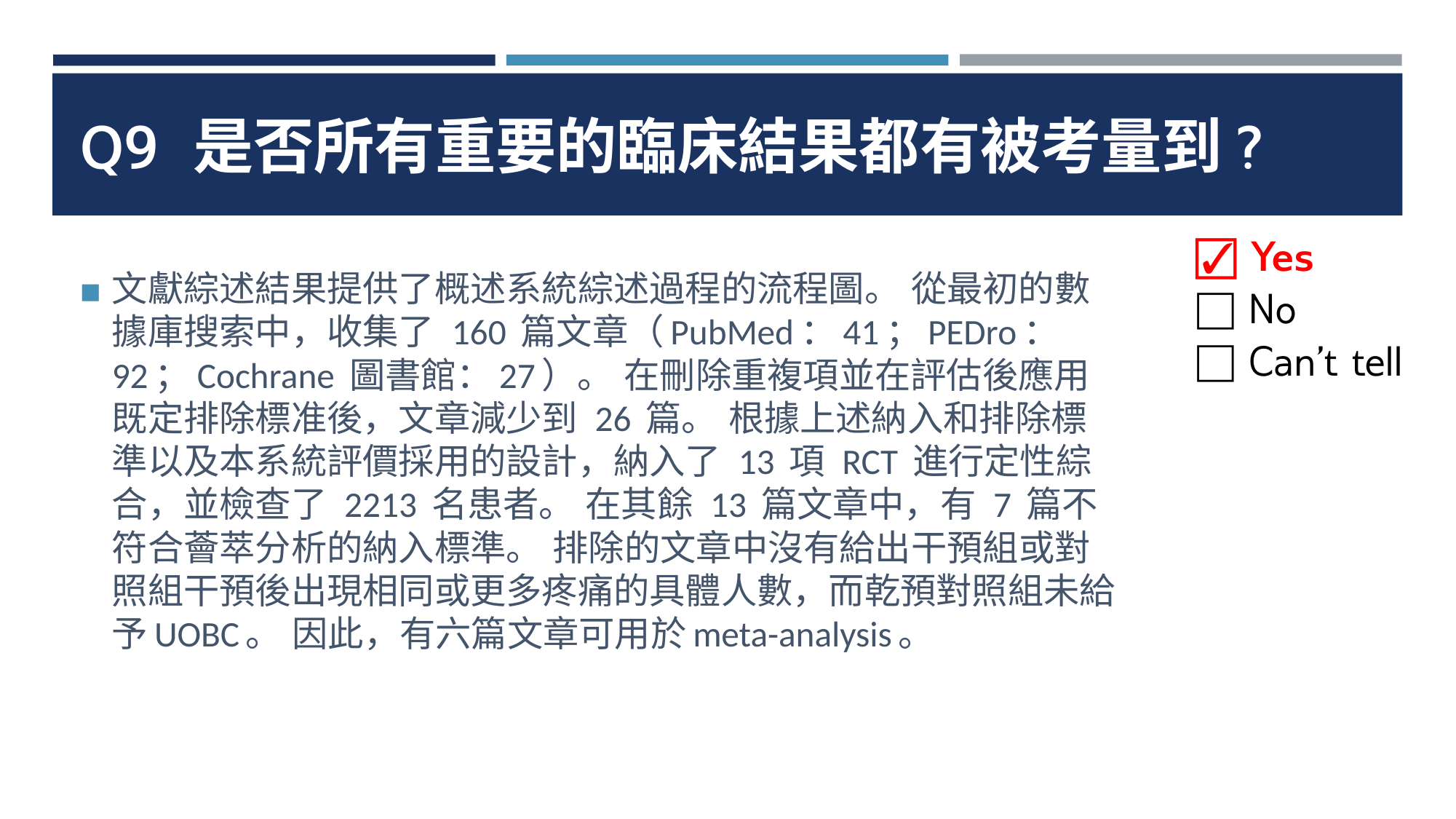

# Q9 是否所有重要的臨床結果都有被考量到?
☑ Yes
⬜ No
⬜ Can’t tell
文獻綜述結果提供了概述系統綜述過程的流程圖。 從最初的數據庫搜索中，收集了 160 篇文章（PubMed：41；PEDro：92；Cochrane 圖書館：27）。 在刪除重複項並在評估後應用既定排除標准後，文章減少到 26 篇。 根據上述納入和排除標準以及本系統評價採用的設計，納入了 13 項 RCT 進行定性綜合，並檢查了 2213 名患者。 在其餘 13 篇文章中，有 7 篇不符合薈萃分析的納入標準。 排除的文章中沒有給出干預組或對照組干預後出現相同或更多疼痛的具體人數，而乾預對照組未給予UOBC。 因此，有六篇文章可用於meta-analysis。